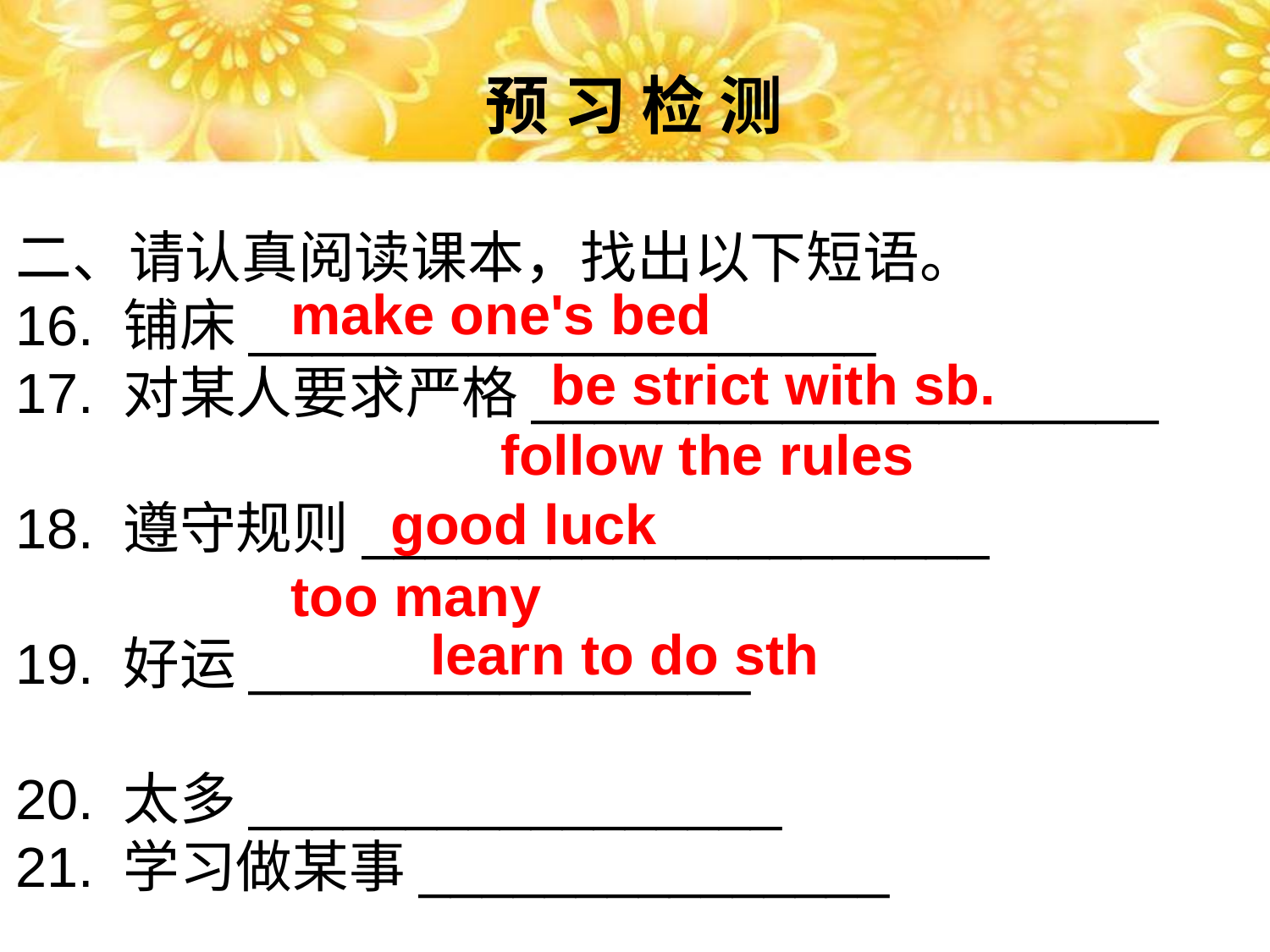

预 习 检 测
二、请认真阅读课本，找出以下短语。
16. 铺床____________________
17. 对某人要求严格____________________
18. 遵守规则____________________
19. 好运________________
20. 太多_________________
21. 学习做某事_______________
make one's bed
be strict with sb.
follow the rules
good luck
too many
learn to do sth